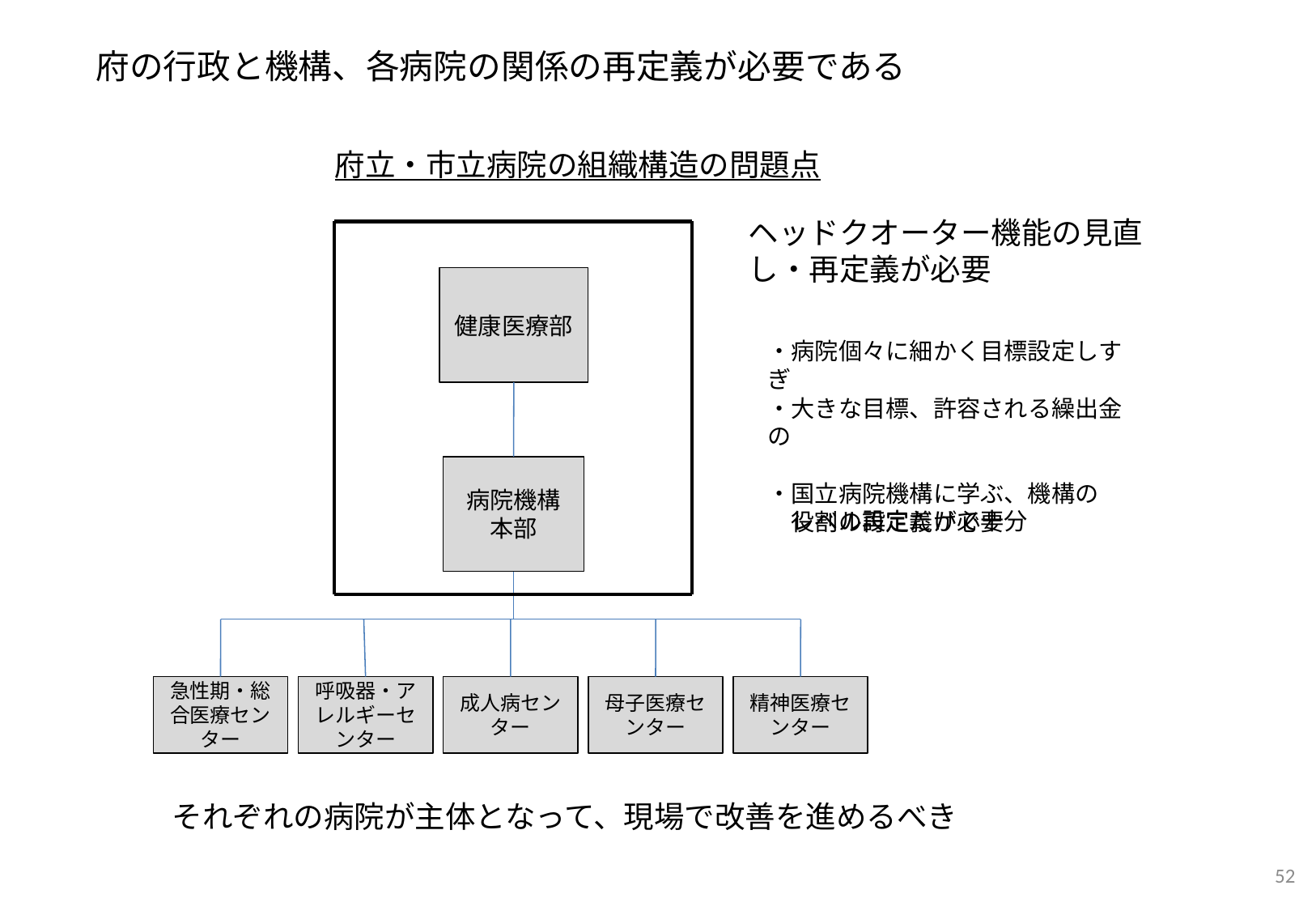

府の行政と機構、各病院の関係の再定義が必要である
府立・市立病院の組織構造の問題点
ヘッドクオーター機能の見直し・再定義が必要
健康医療部
・病院個々に細かく目標設定しすぎ
・大きな目標、許容される繰出金の
　レベル設定だけで十分
病院機構
本部
・国立病院機構に学ぶ、機構の
　役割の再定義が必要
急性期・総合医療センター
呼吸器・アレルギーセンター
成人病センター
母子医療センター
精神医療センター
それぞれの病院が主体となって、現場で改善を進めるべき
52